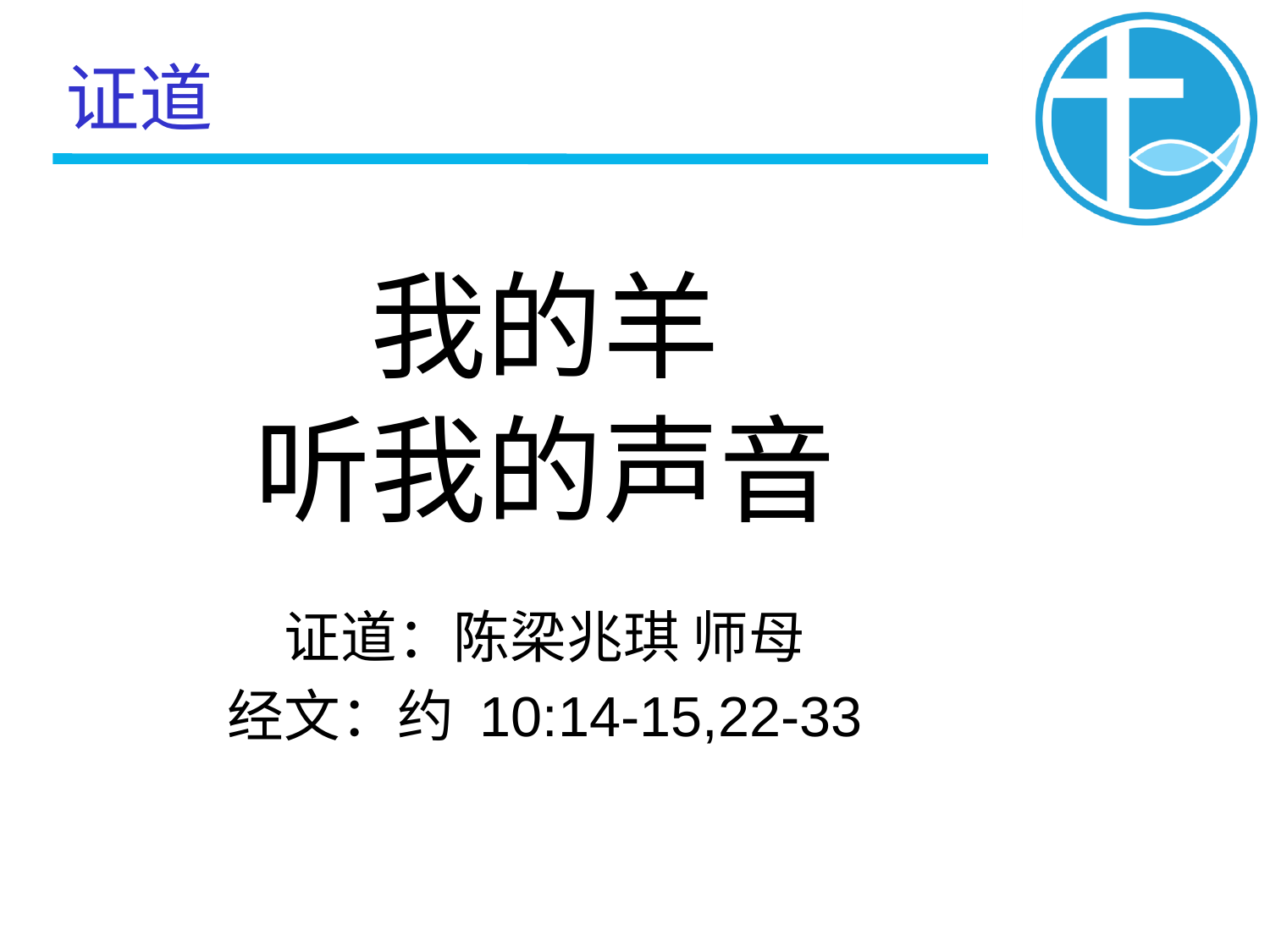

证道

我的羊
听我的声音
证道：陈梁兆琪 师母
经文：约 10:14-15,22-33